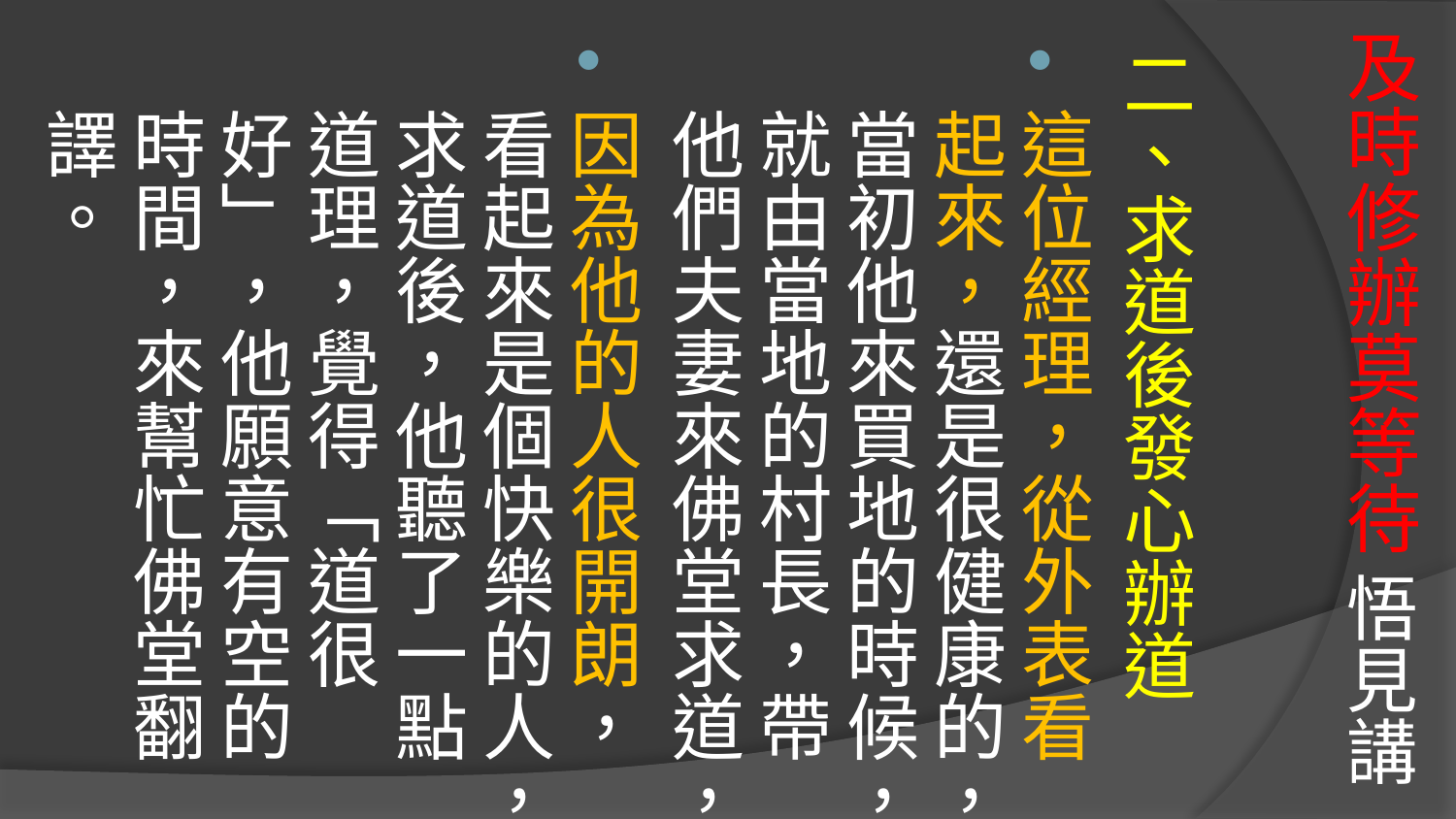

# 及時修辦莫等待 悟見講
二、求道後發心辦道
這位經理，從外表看起來，還是很健康的，當初他來買地的時候，就由當地的村長，帶他們夫妻來佛堂求道，
因為他的人很開朗，看起來是個快樂的人，求道後，他聽了一點道理，覺得「道很好」，他願意有空的時間，來幫忙佛堂翻譯。